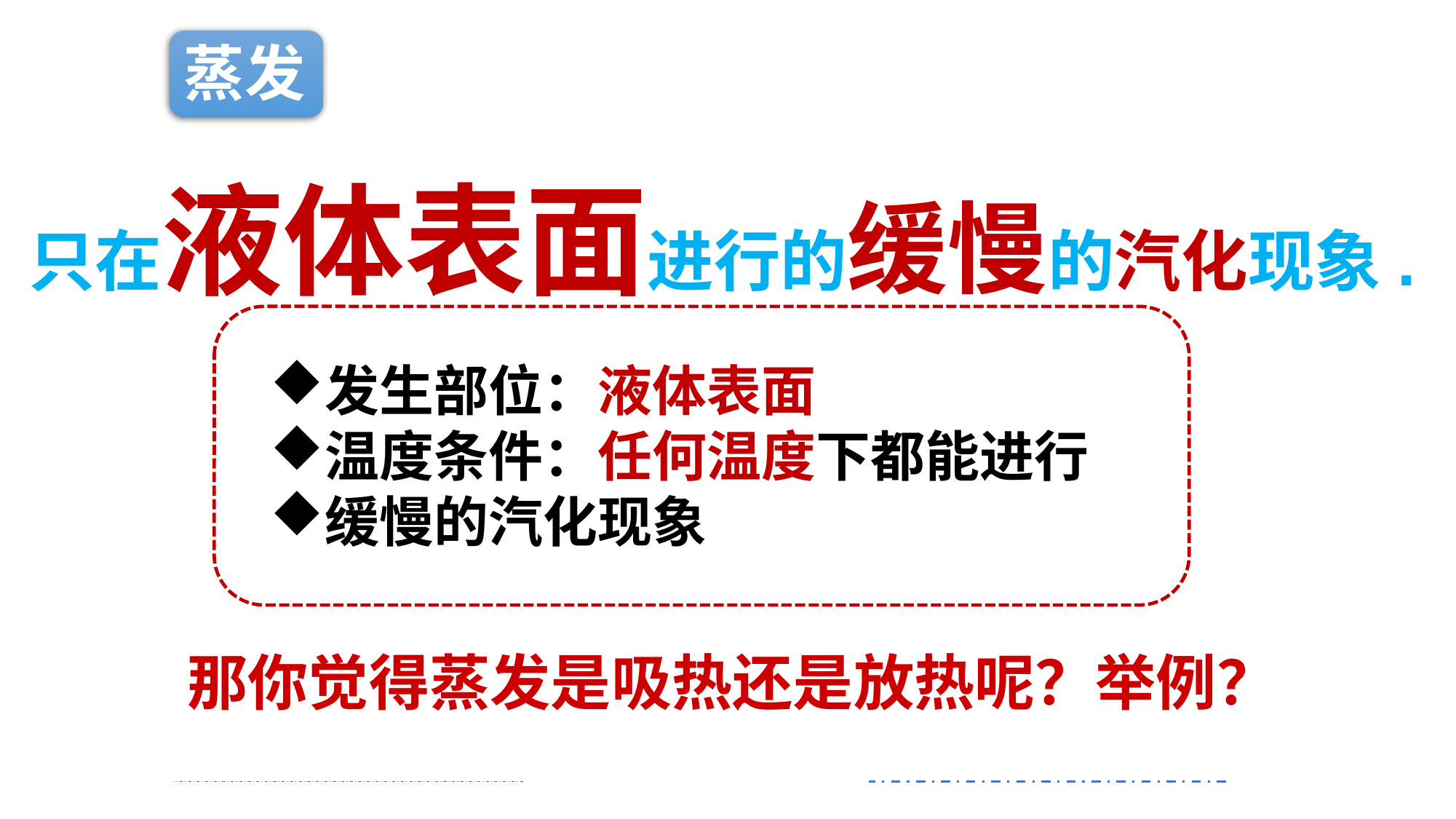

蒸发

只在液体表面进行的缓慢的汽化现象.

发生部位：液体表面
温度条件：任何温度下都能进行
缓慢的汽化现象
那你觉得蒸发是吸热还是放热呢？举例？